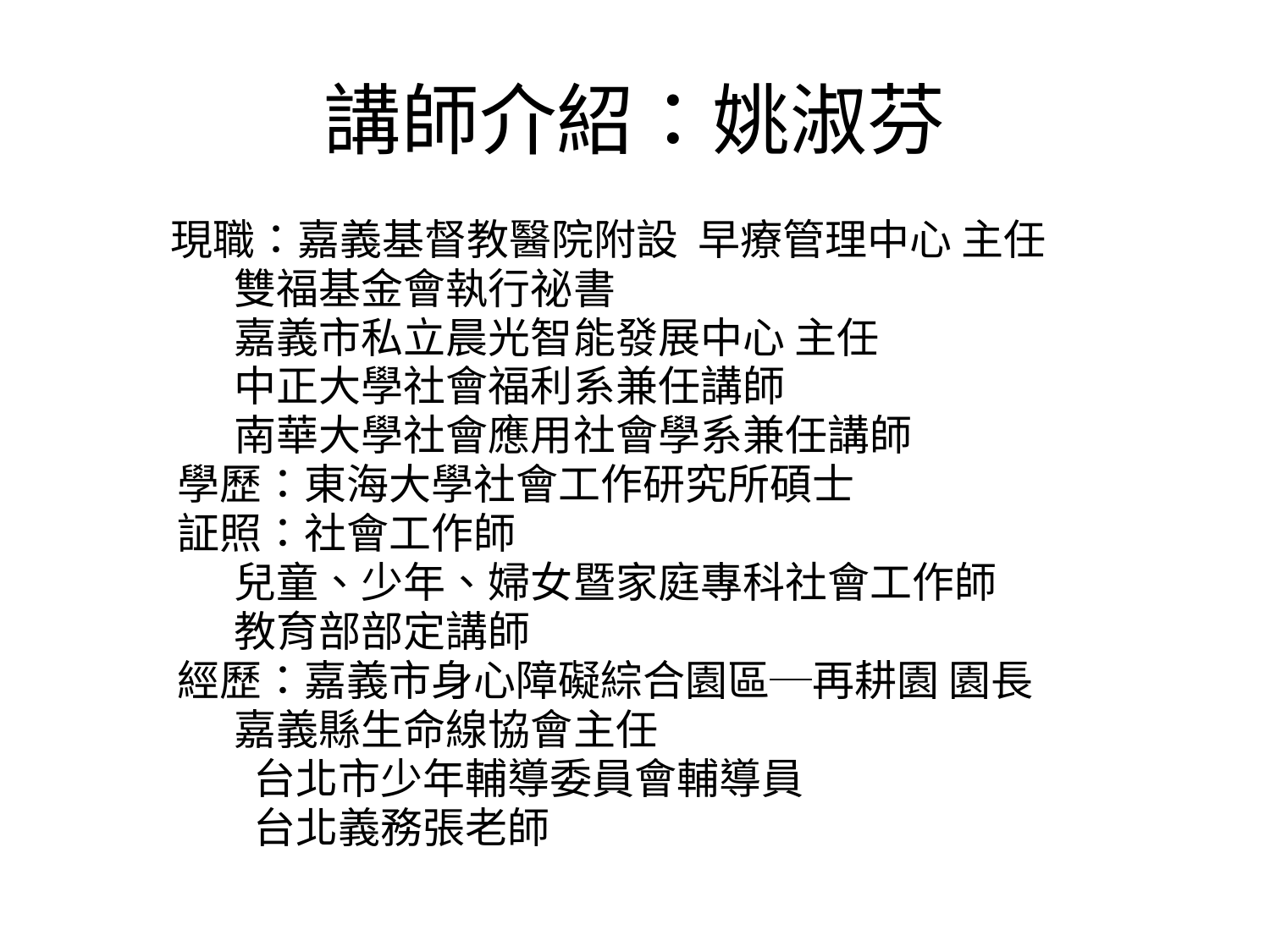

# 講師介紹：姚淑芬
 現職：嘉義基督教醫院附設  早療管理中心 主任
       雙福基金會執行祕書
       嘉義市私立晨光智能發展中心 主任
       中正大學社會福利系兼任講師
       南華大學社會應用社會學系兼任講師
 學歷：東海大學社會工作研究所碩士
 証照：社會工作師
       兒童、少年、婦女暨家庭專科社會工作師
       教育部部定講師
 經歷：嘉義市身心障礙綜合園區─再耕園 園長
       嘉義縣生命線協會主任
	    台北市少年輔導委員會輔導員
	    台北義務張老師